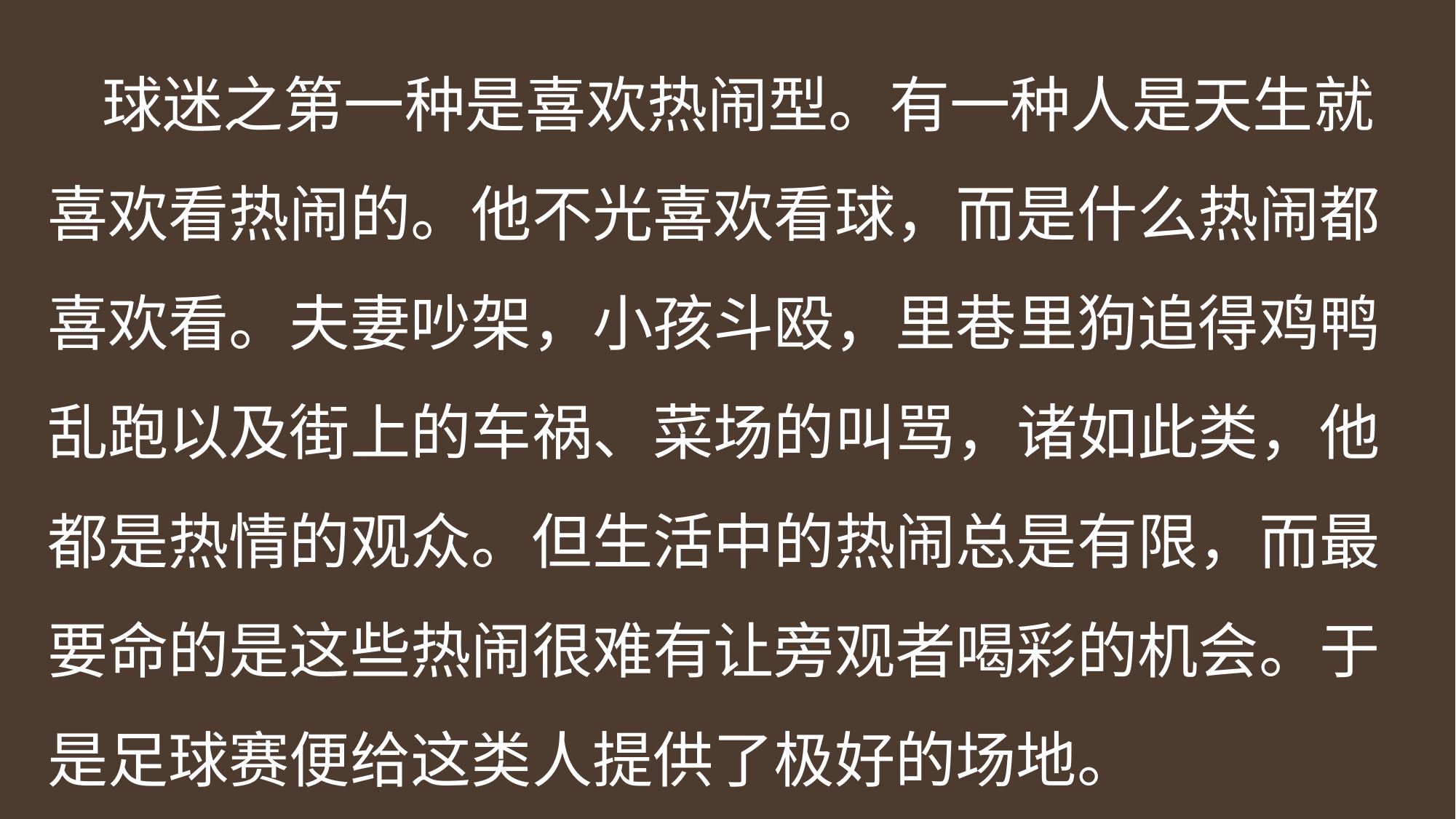

球迷之第一种是喜欢热闹型。有一种人是天生就喜欢看热闹的。他不光喜欢看球，而是什么热闹都喜欢看。夫妻吵架，小孩斗殴，里巷里狗追得鸡鸭乱跑以及街上的车祸、菜场的叫骂，诸如此类，他都是热情的观众。但生活中的热闹总是有限，而最要命的是这些热闹很难有让旁观者喝彩的机会。于是足球赛便给这类人提供了极好的场地。